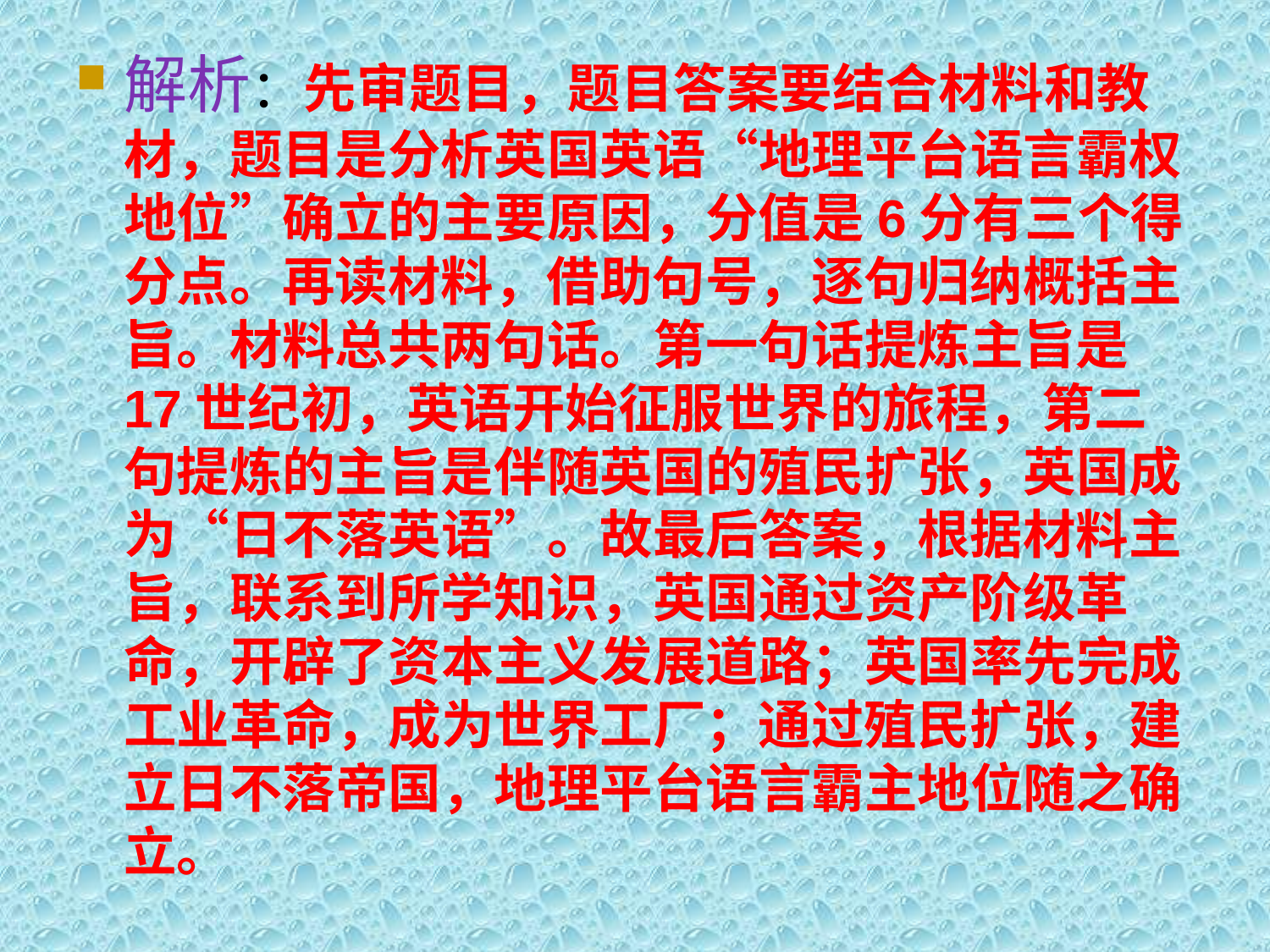

# 解析：先审题目，题目答案要结合材料和教材，题目是分析英国英语“地理平台语言霸权地位”确立的主要原因，分值是6分有三个得分点。再读材料，借助句号，逐句归纳概括主旨。材料总共两句话。第一句话提炼主旨是17世纪初，英语开始征服世界的旅程，第二句提炼的主旨是伴随英国的殖民扩张，英国成为“日不落英语”。故最后答案，根据材料主旨，联系到所学知识，英国通过资产阶级革命，开辟了资本主义发展道路；英国率先完成工业革命，成为世界工厂；通过殖民扩张，建立日不落帝国，地理平台语言霸主地位随之确立。